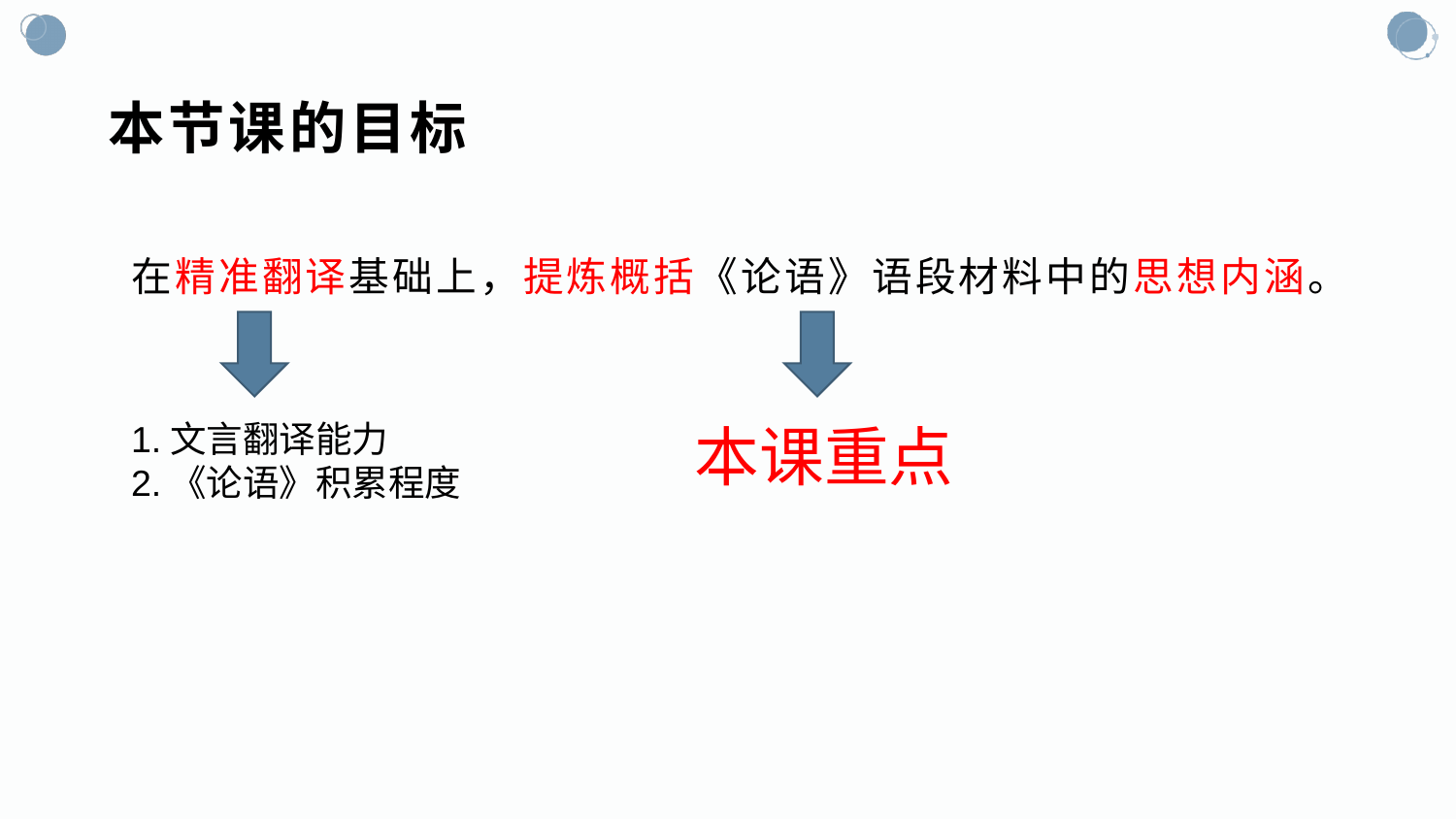

# 本节课的目标
在精准翻译基础上，提炼概括《论语》语段材料中的思想内涵。

本课重点
1.文言翻译能力
2.《论语》积累程度